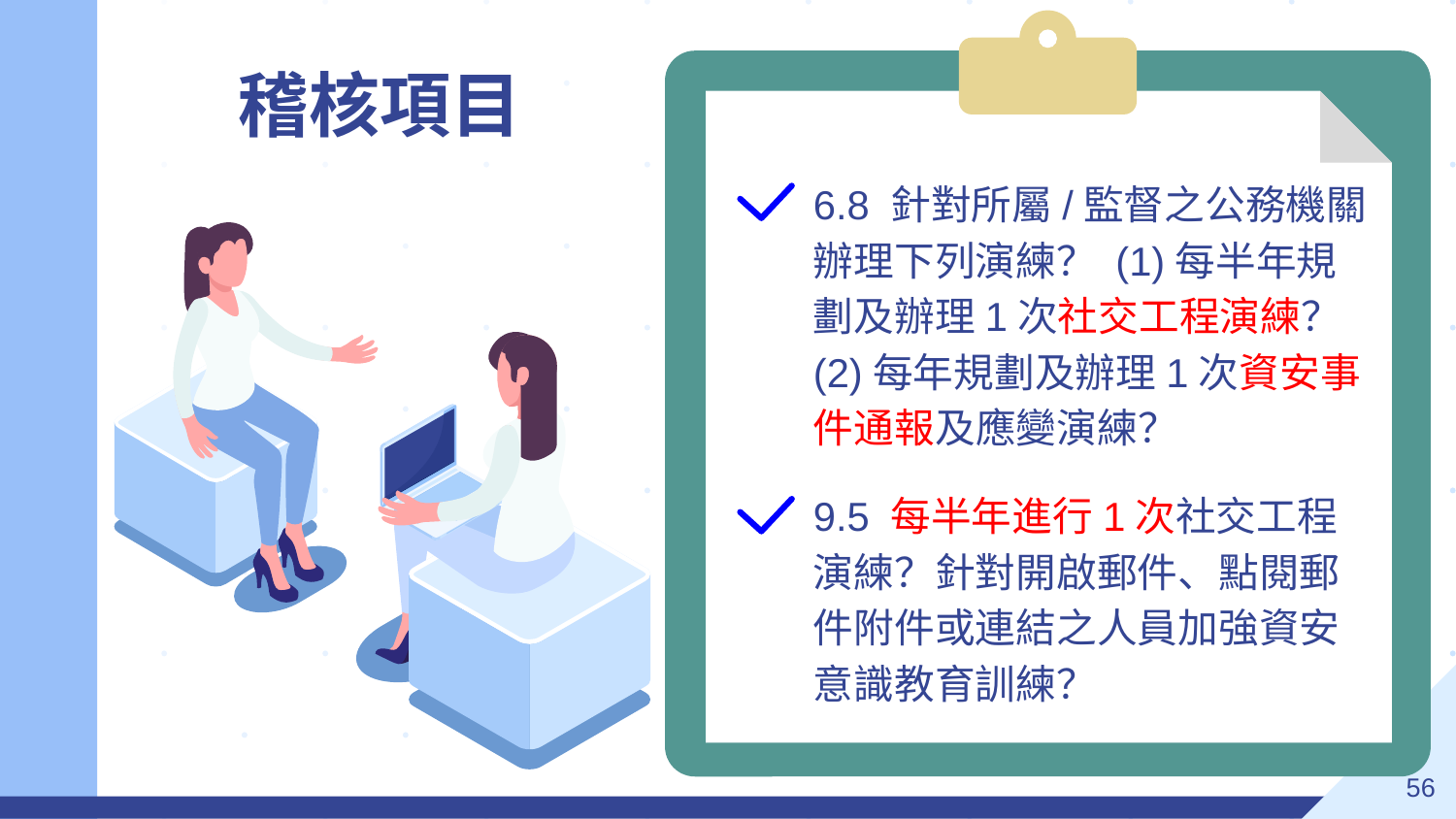

稽核項目
6.8 針對所屬/監督之公務機關辦理下列演練？ (1)每半年規劃及辦理1次社交工程演練？ (2)每年規劃及辦理1次資安事件通報及應變演練？
9.5 每半年進行1次社交工程演練？針對開啟郵件、點閱郵件附件或連結之人員加強資安意識教育訓練？

56